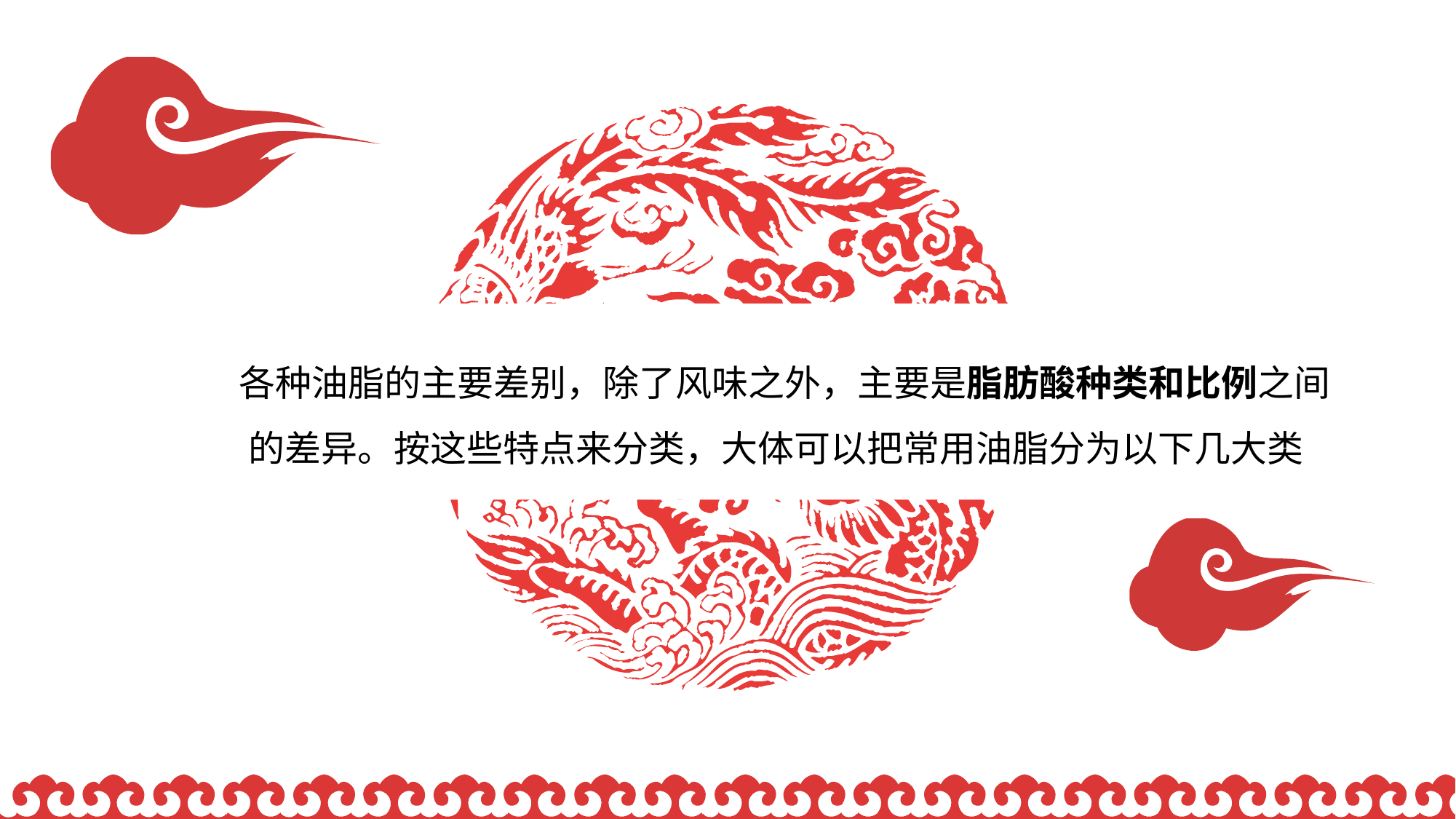

各种油脂的主要差别，除了风味之外，主要是脂肪酸种类和比例之间的差异。按这些特点来分类，大体可以把常用油脂分为以下几大类